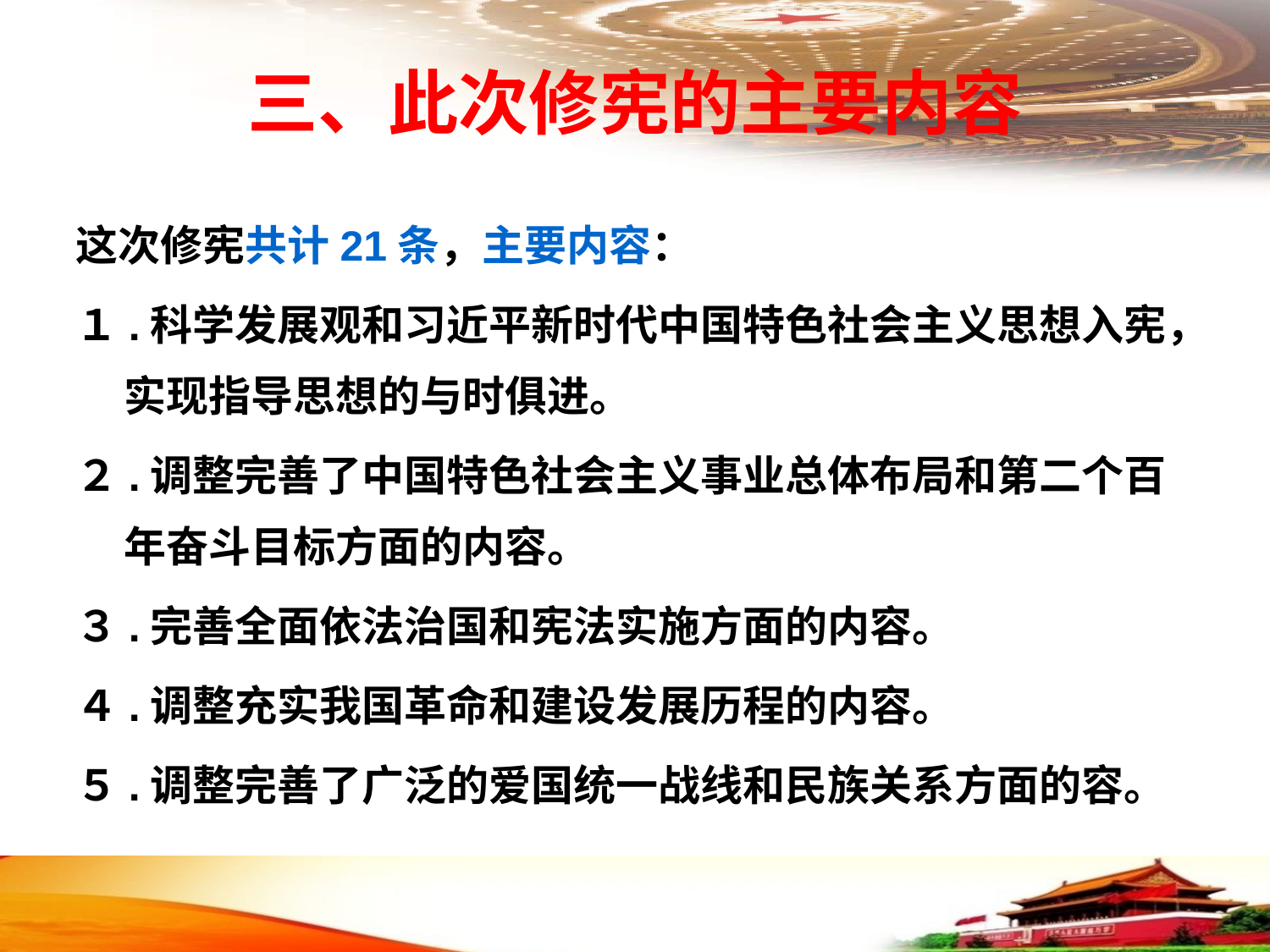

# 三、此次修宪的主要内容
这次修宪共计21条，主要内容：
１.科学发展观和习近平新时代中国特色社会主义思想入宪，实现指导思想的与时俱进。
２.调整完善了中国特色社会主义事业总体布局和第二个百年奋斗目标方面的内容。
３.完善全面依法治国和宪法实施方面的内容。
４.调整充实我国革命和建设发展历程的内容。
５.调整完善了广泛的爱国统一战线和民族关系方面的容。